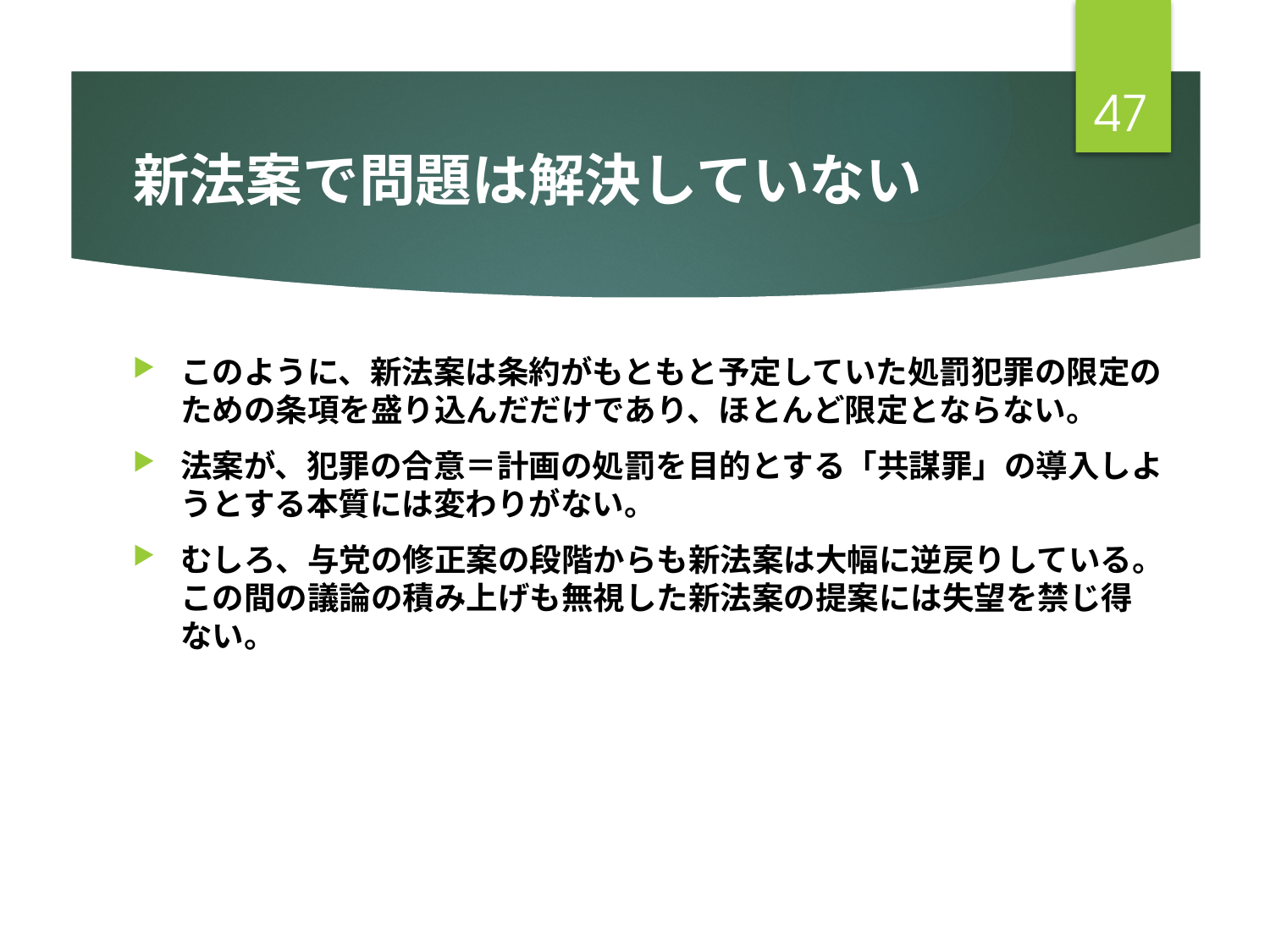

47
# 新法案で問題は解決していない
このように、新法案は条約がもともと予定していた処罰犯罪の限定のための条項を盛り込んだだけであり、ほとんど限定とならない。
法案が、犯罪の合意＝計画の処罰を目的とする「共謀罪」の導入しようとする本質には変わりがない。
むしろ、与党の修正案の段階からも新法案は大幅に逆戻りしている。この間の議論の積み上げも無視した新法案の提案には失望を禁じ得ない。